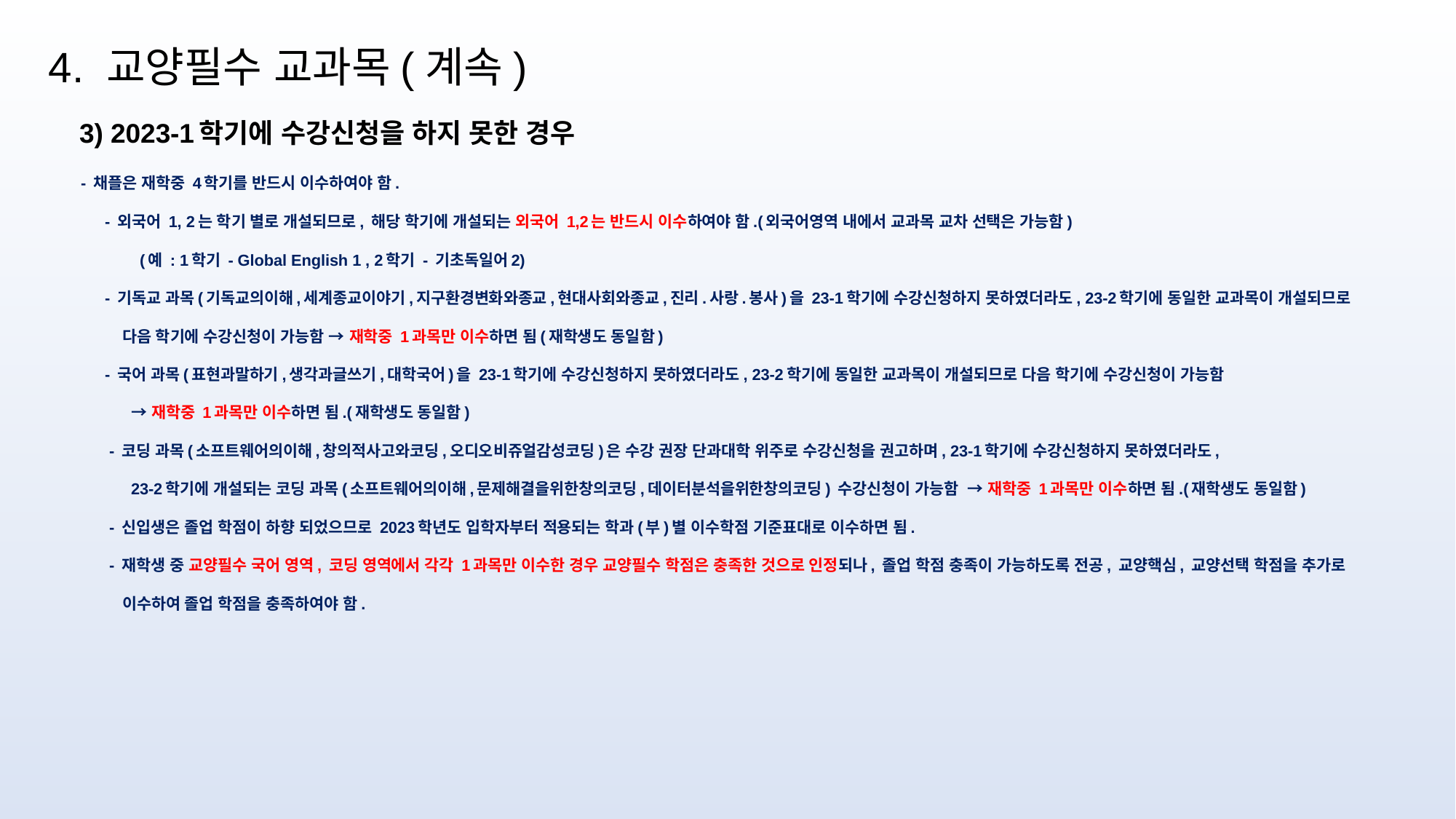

4. 교양필수 교과목(계속)
# 3) 2023-1학기에 수강신청을 하지 못한 경우 - 채플은 재학중 4학기를 반드시 이수하여야 함. - 외국어 1, 2는 학기 별로 개설되므로, 해당 학기에 개설되는 외국어 1,2는 반드시 이수하여야 함.(외국어영역 내에서 교과목 교차 선택은 가능함) (예 : 1학기 - Global English 1 , 2학기 - 기초독일어2) - 기독교 과목(기독교의이해,세계종교이야기,지구환경변화와종교,현대사회와종교,진리.사랑.봉사)을 23-1학기에 수강신청하지 못하였더라도, 23-2학기에 동일한 교과목이 개설되므로 다음 학기에 수강신청이 가능함 → 재학중 1과목만 이수하면 됨(재학생도 동일함) - 국어 과목(표현과말하기,생각과글쓰기,대학국어)을 23-1학기에 수강신청하지 못하였더라도, 23-2학기에 동일한 교과목이 개설되므로 다음 학기에 수강신청이 가능함 → 재학중 1과목만 이수하면 됨.(재학생도 동일함) - 코딩 과목(소프트웨어의이해,창의적사고와코딩,오디오비쥬얼감성코딩)은 수강 권장 단과대학 위주로 수강신청을 권고하며, 23-1학기에 수강신청하지 못하였더라도, 23-2학기에 개설되는 코딩 과목(소프트웨어의이해,문제해결을위한창의코딩,데이터분석을위한창의코딩) 수강신청이 가능함  → 재학중 1과목만 이수하면 됨.(재학생도 동일함) - 신입생은 졸업 학점이 하향 되었으므로 2023학년도 입학자부터 적용되는 학과(부)별 이수학점 기준표대로 이수하면 됨. - 재학생 중 교양필수 국어 영역, 코딩 영역에서 각각 1과목만 이수한 경우 교양필수 학점은 충족한 것으로 인정되나, 졸업 학점 충족이 가능하도록 전공, 교양핵심, 교양선택 학점을 추가로 이수하여 졸업 학점을 충족하여야 함.